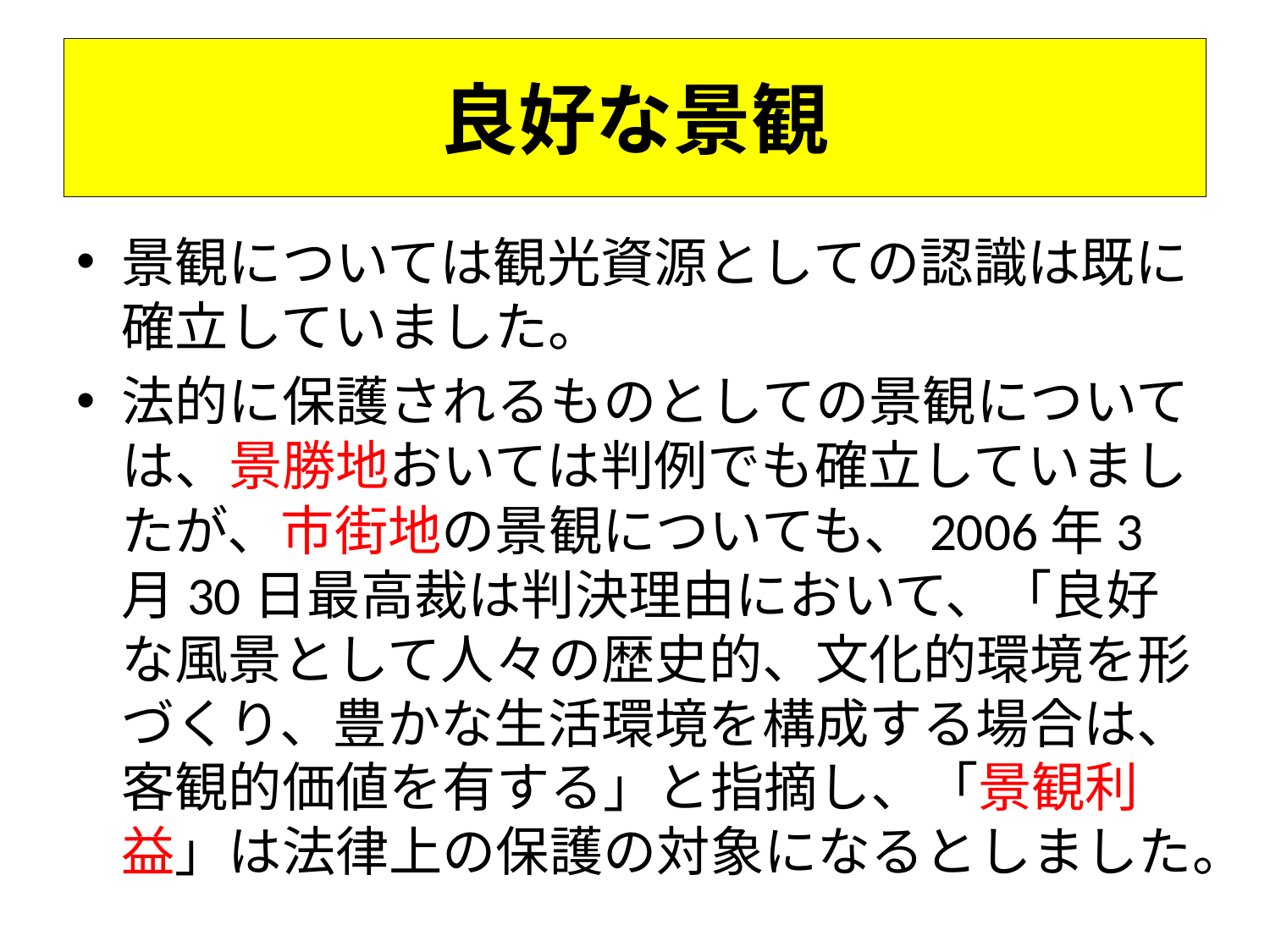

# 良好な景観
景観については観光資源としての認識は既に確立していました。
法的に保護されるものとしての景観については、景勝地おいては判例でも確立していましたが、市街地の景観についても、2006年3月30日最高裁は判決理由において、「良好な風景として人々の歴史的、文化的環境を形づくり、豊かな生活環境を構成する場合は、客観的価値を有する」と指摘し、「景観利益」は法律上の保護の対象になるとしました。